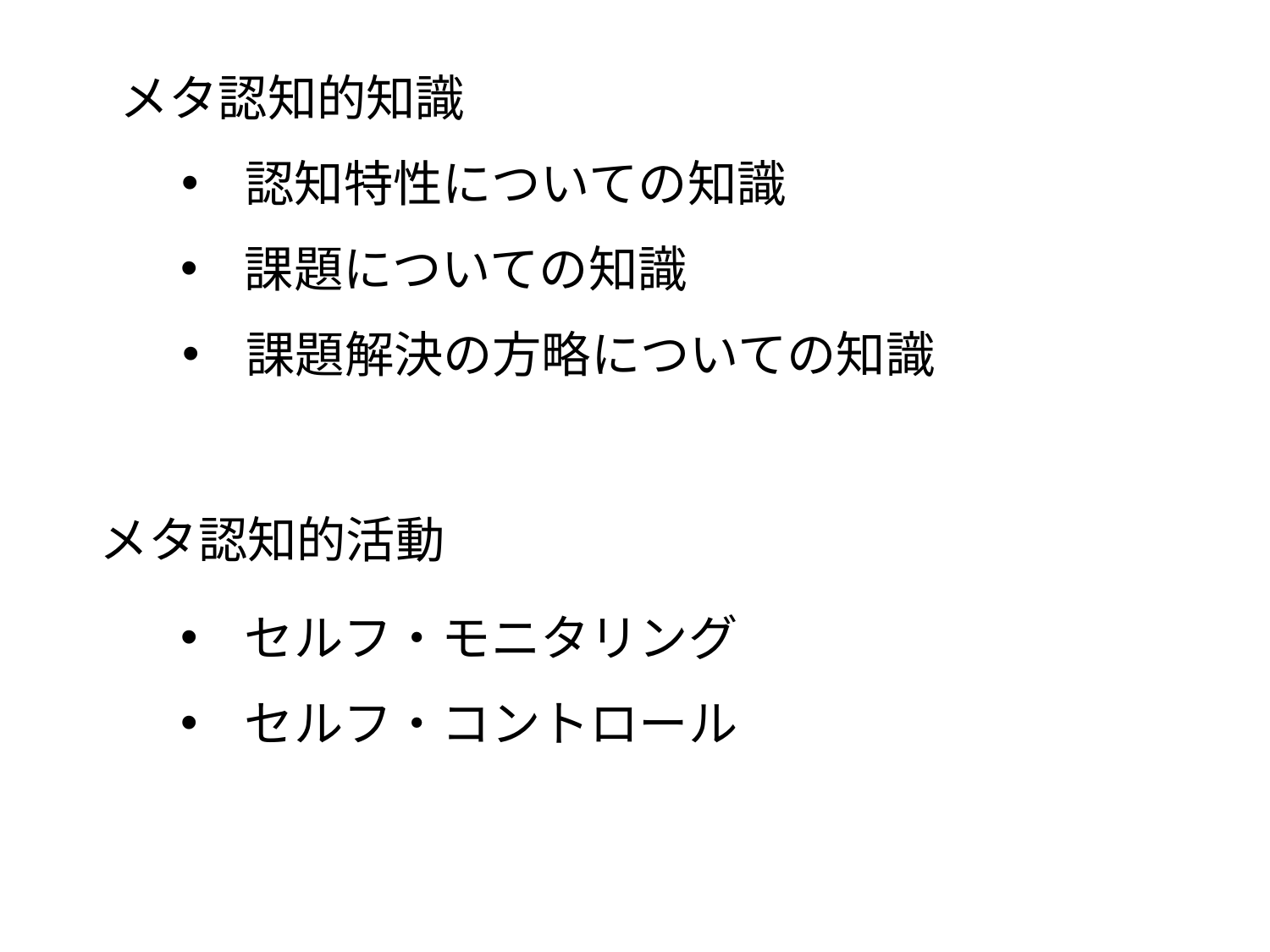

#
メタ認知的知識
認知特性についての知識
課題についての知識
課題解決の方略についての知識
メタ認知的活動
セルフ・モニタリング
セルフ・コントロール